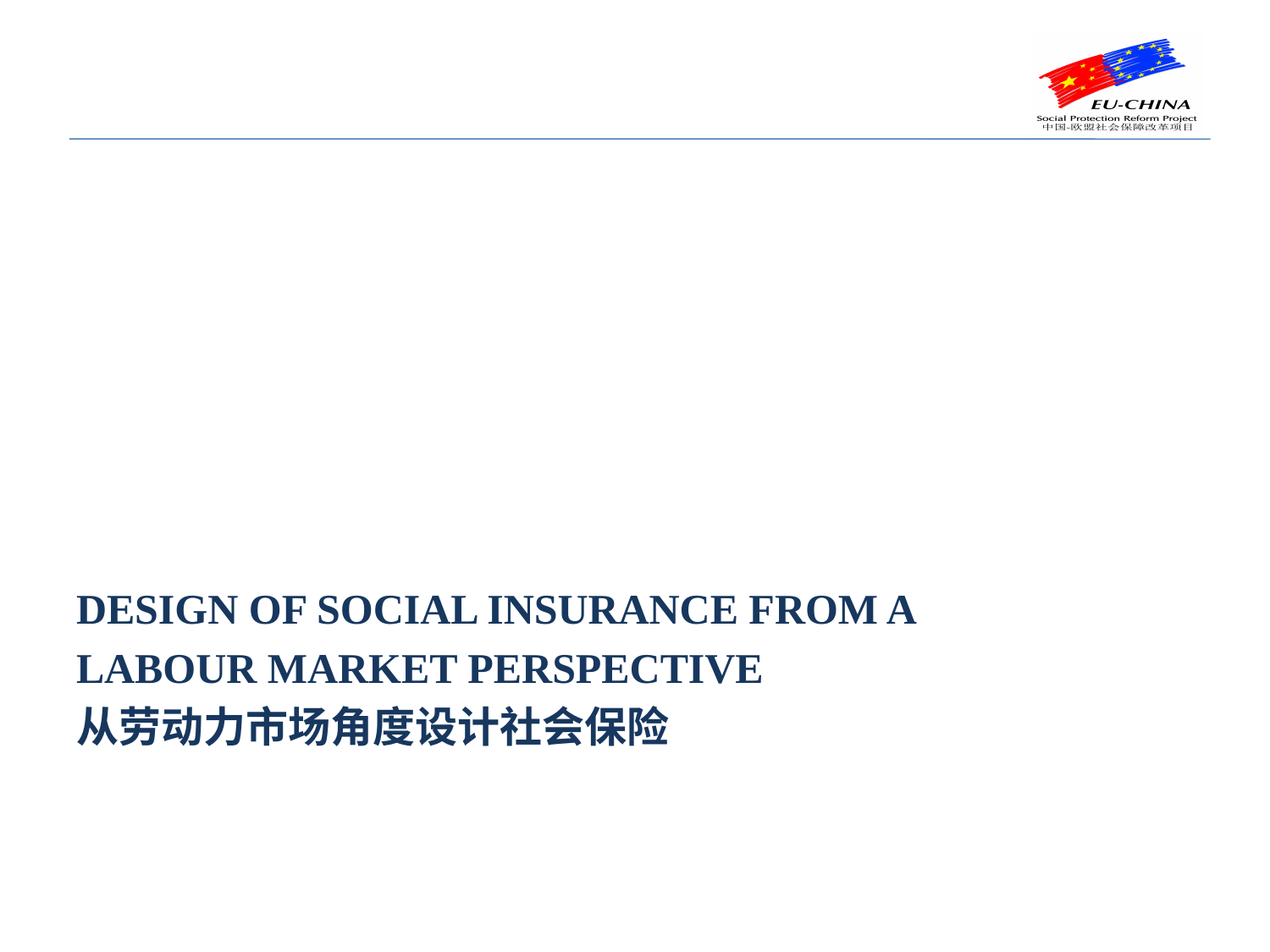

#
DESIGN OF SOCIAL INSURANCE FROM A
LABOUR MARKET PERSPECTIVE
从劳动力市场角度设计社会保险